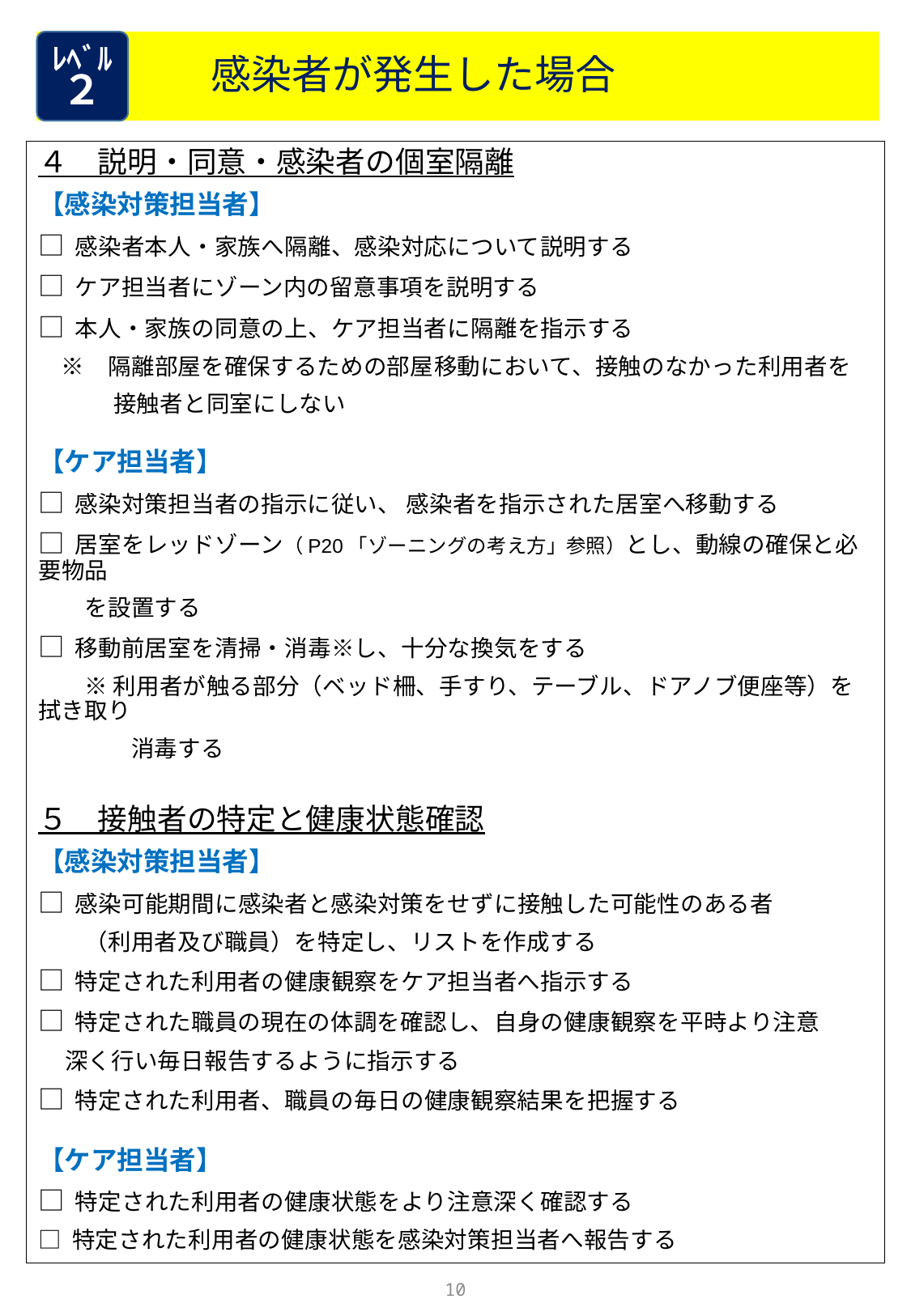

感染者が発生した場合
ﾚﾍﾞﾙ
２
４　説明・同意・感染者の個室隔離
【感染対策担当者】
□ 感染者本人・家族へ隔離、感染対応について説明する
□ ケア担当者にゾーン内の留意事項を説明する
□ 本人・家族の同意の上、ケア担当者に隔離を指示する
　※　隔離部屋を確保するための部屋移動において、接触のなかった利用者を
　　　 接触者と同室にしない

【ケア担当者】
□ 感染対策担当者の指示に従い、 感染者を指示された居室へ移動する
□ 居室をレッドゾーン（P20「ゾーニングの考え方」参照）とし、動線の確保と必要物品
　　を設置する
□ 移動前居室を清掃・消毒※し、十分な換気をする
　　※ 利用者が触る部分（ベッド柵、手すり、テーブル、ドアノブ便座等）を拭き取り
　　　　消毒する

５　接触者の特定と健康状態確認
【感染対策担当者】
□ 感染可能期間に感染者と感染対策をせずに接触した可能性のある者
　　（利用者及び職員）を特定し、リストを作成する
□ 特定された利用者の健康観察をケア担当者へ指示する
□ 特定された職員の現在の体調を確認し、自身の健康観察を平時より注意
    深く行い毎日報告するように指示する
□ 特定された利用者、職員の毎日の健康観察結果を把握する

【ケア担当者】
□ 特定された利用者の健康状態をより注意深く確認する
□ 特定された利用者の健康状態を感染対策担当者へ報告する

10